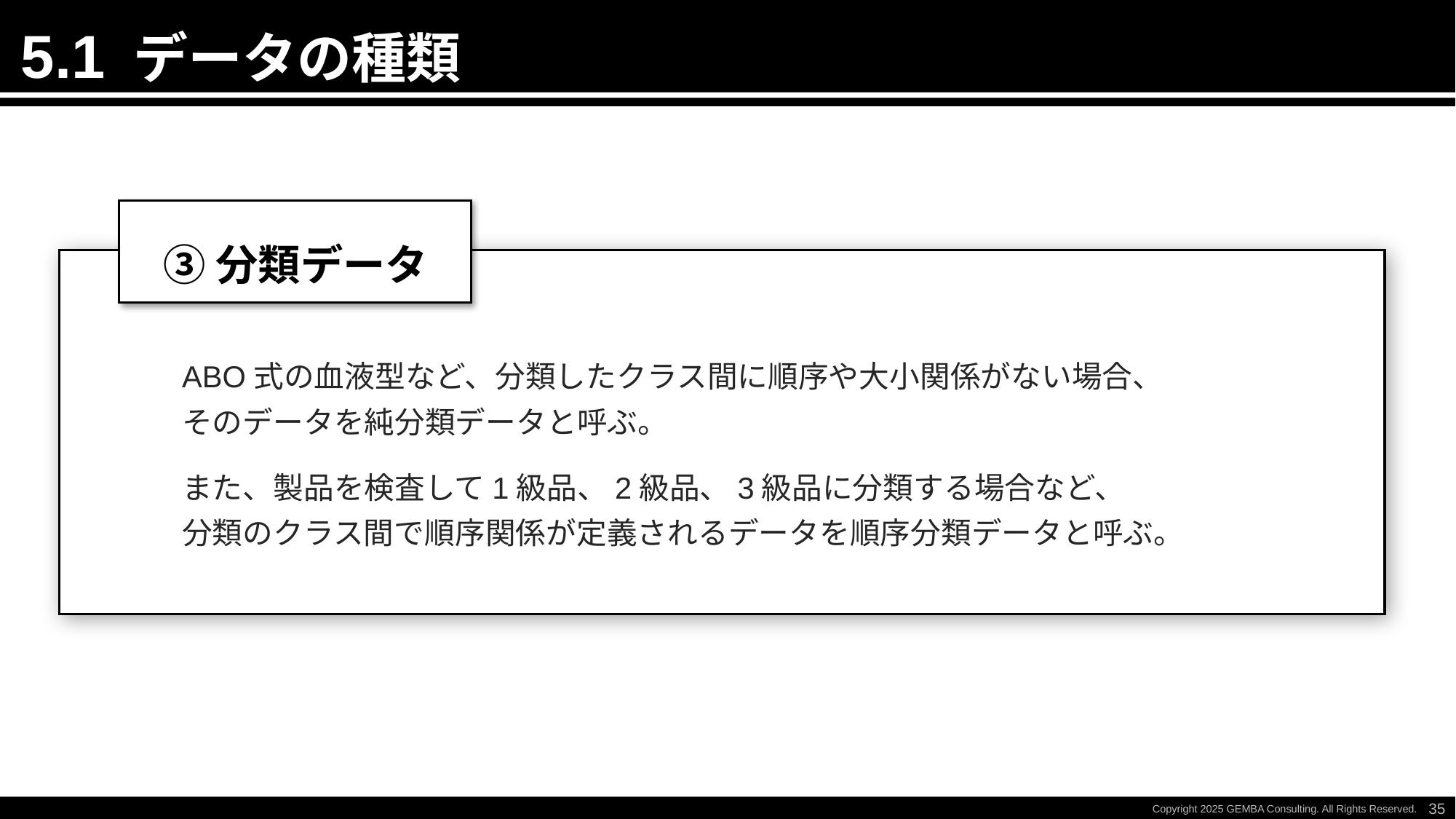

5.1 データの種類

③分類データ

ABO式の血液型など、分類したクラス間に順序や大小関係がない場合、
そのデータを純分類データと呼ぶ。

また、製品を検査して1級品、2級品、3級品に分類する場合など、
分類のクラス間で順序関係が定義されるデータを順序分類データと呼ぶ。
35